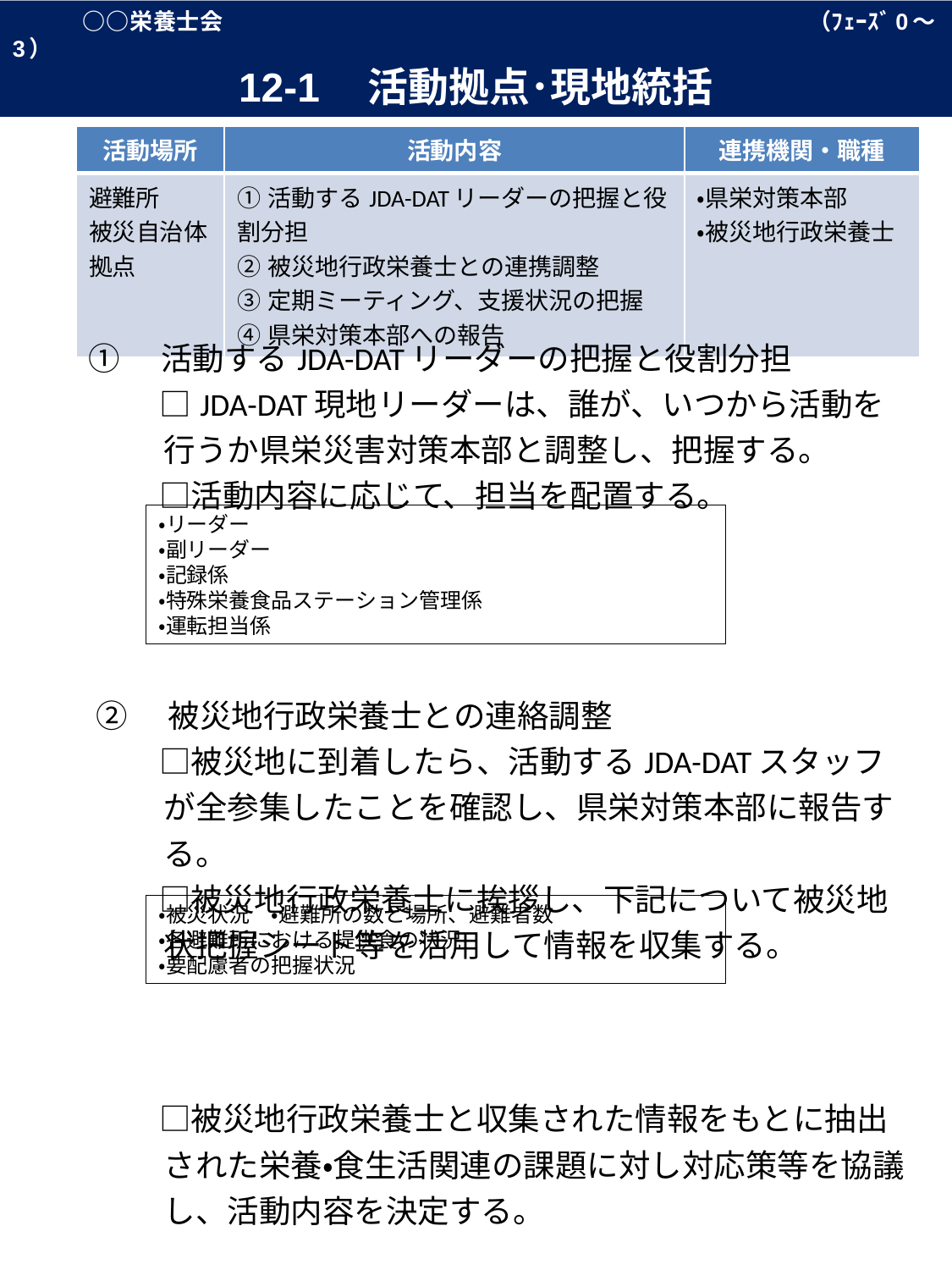

○○栄養士会　　　　　　　　　　　　　　　　　　　　　　　　　（ﾌｪｰｽﾞ0～3）
12-1　活動拠点･現地統括
| 活動場所 | 活動内容 | 連携機関・職種 |
| --- | --- | --- |
| 避難所 被災自治体拠点 | ➀活動するJDA-DATリーダーの把握と役割分担 ②被災地行政栄養士との連携調整 ③定期ミーティング、支援状況の把握 ④県栄対策本部への報告 | ・県栄対策本部 ・被災地行政栄養士 |
➀　活動するJDA-DATリーダーの把握と役割分担
　　 □JDA-DAT現地リーダーは、誰が、いつから活動を行うか県栄災害対策本部と調整し、把握する。
　　 □活動内容に応じて、担当を配置する。

 ②　被災地行政栄養士との連絡調整
　　 □被災地に到着したら、活動するJDA-DATスタッフが全参集したことを確認し、県栄対策本部に報告する。
　　 □被災地行政栄養士に挨拶し、下記について被災地状把握シート等を活用して情報を収集する。

　　 □被災地行政栄養士と収集された情報をもとに抽出された栄養・食生活関連の課題に対し対応策等を協議し、活動内容を決定する。
・リーダー
・副リーダー
・記録係
・特殊栄養食品ステーション管理係
・運転担当係
・被災状況　・避難所の数と場所、避難者数
・各避難所における提供食の状況
・要配慮者の把握状況